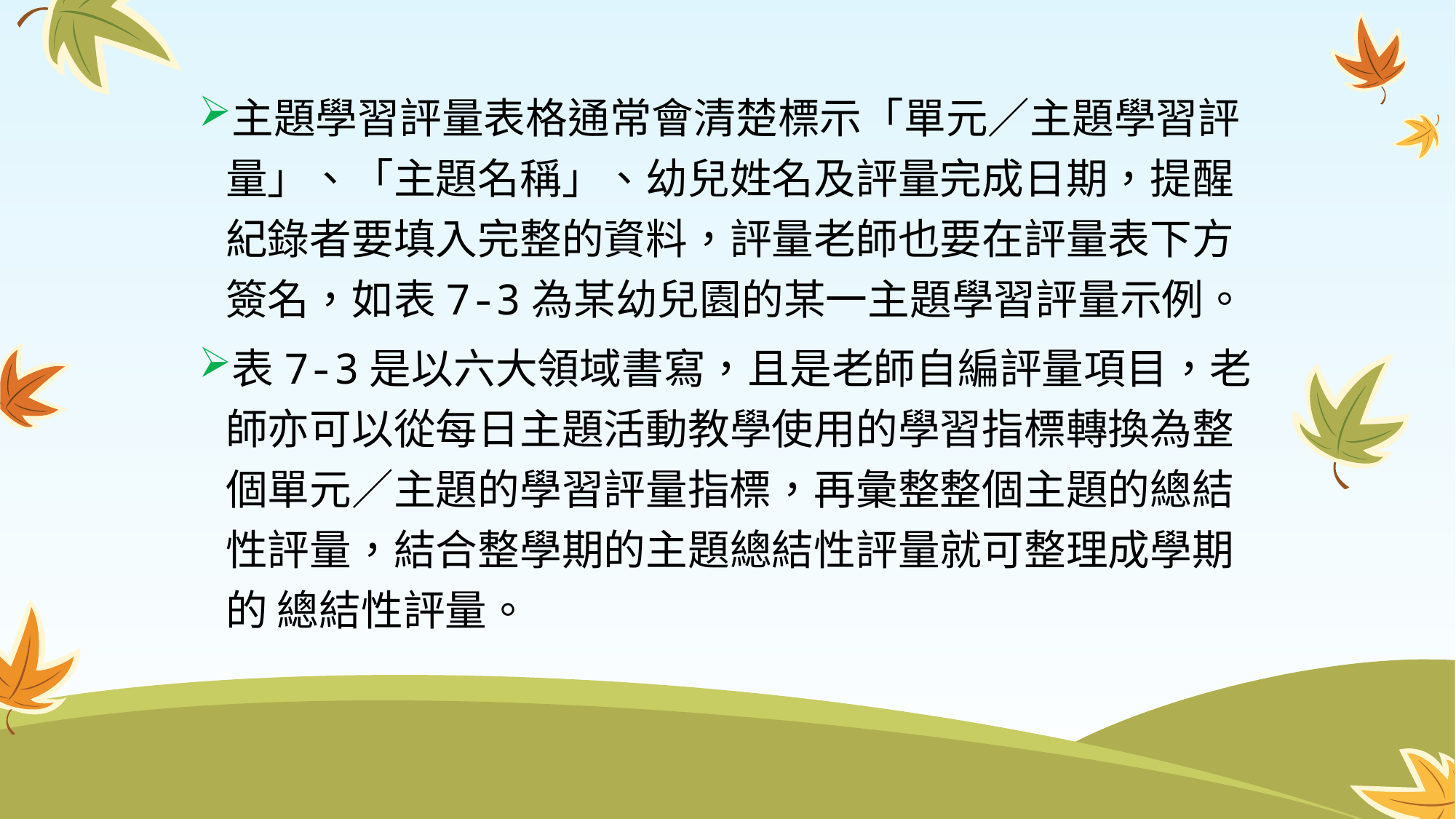

主題學習評量表格通常會清楚標示「單元／主題學習評量」、「主題名稱」、幼兒姓名及評量完成日期，提醒紀錄者要填入完整的資料，評量老師也要在評量表下方簽名，如表7-3為某幼兒園的某一主題學習評量示例。
表7-3是以六大領域書寫，且是老師自編評量項目，老師亦可以從每日主題活動教學使用的學習指標轉換為整個單元／主題的學習評量指標，再彙整整個主題的總結性評量，結合整學期的主題總結性評量就可整理成學期的 總結性評量。